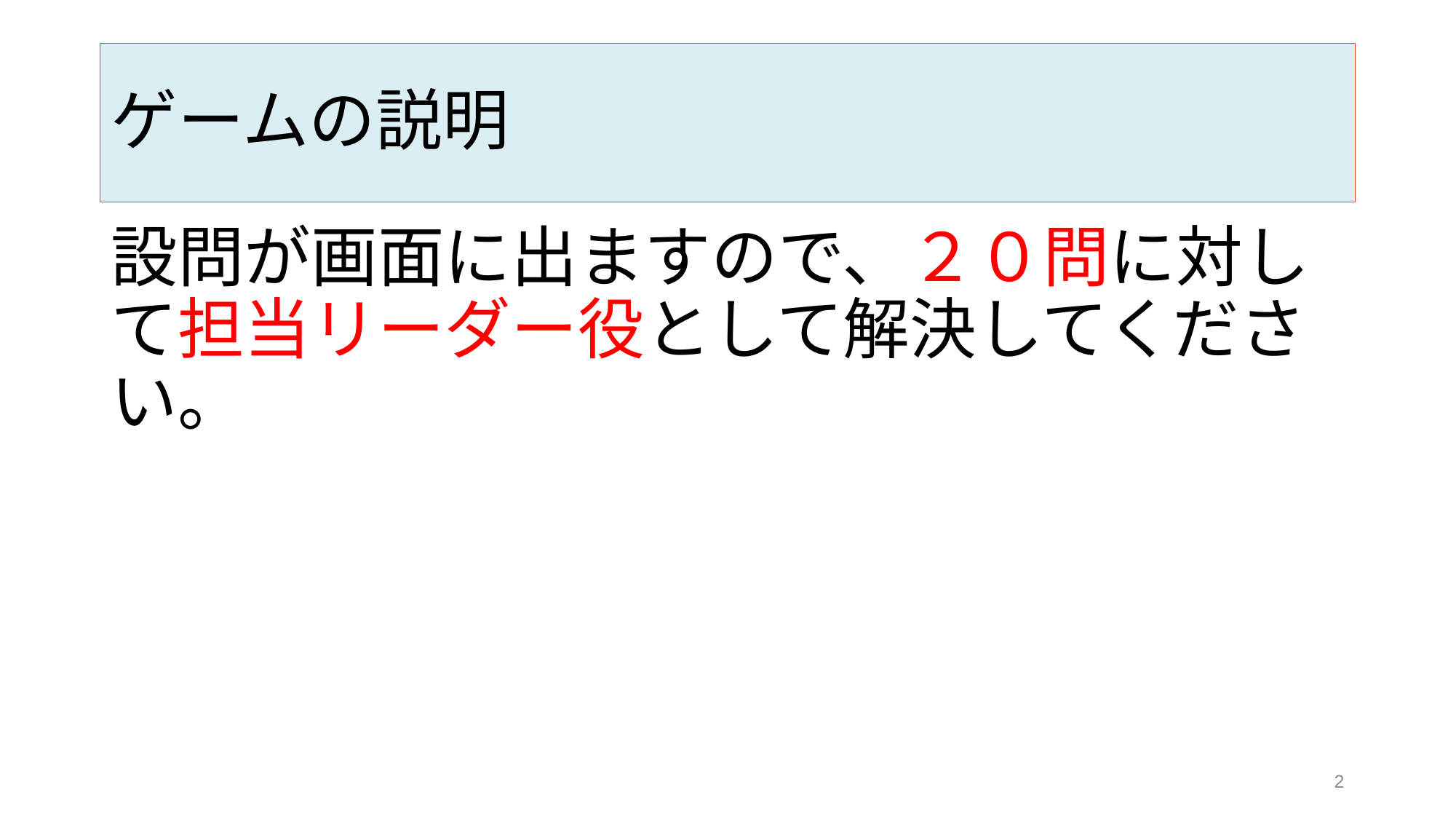

# ゲームの説明
設問が画面に出ますので、２０問に対して担当リーダー役として解決してください。
2